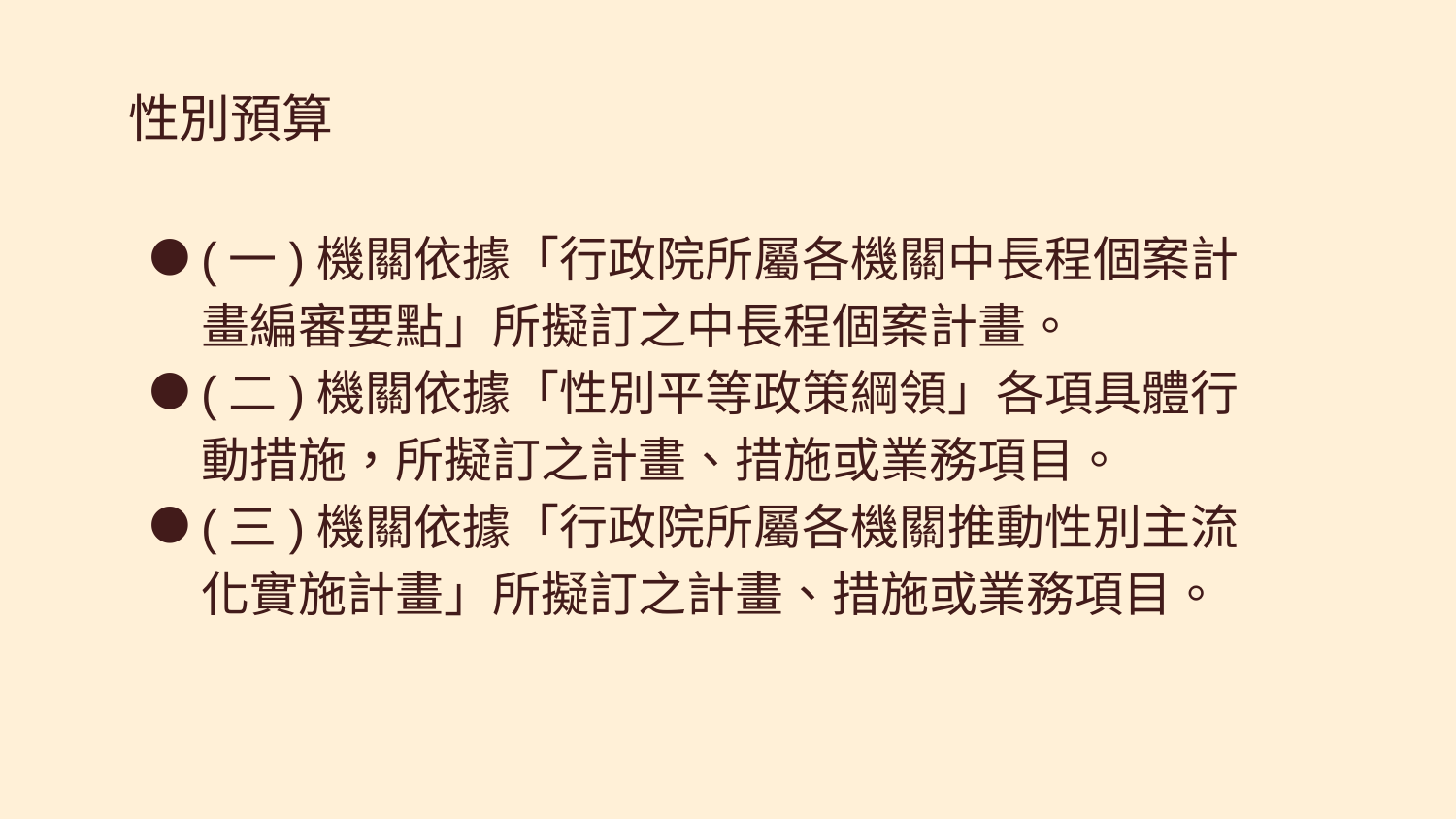

# 性別預算
(一)機關依據「行政院所屬各機關中長程個案計畫編審要點」所擬訂之中長程個案計畫。
(二)機關依據「性別平等政策綱領」各項具體行動措施，所擬訂之計畫、措施或業務項目。
(三)機關依據「行政院所屬各機關推動性別主流化實施計畫」所擬訂之計畫、措施或業務項目。